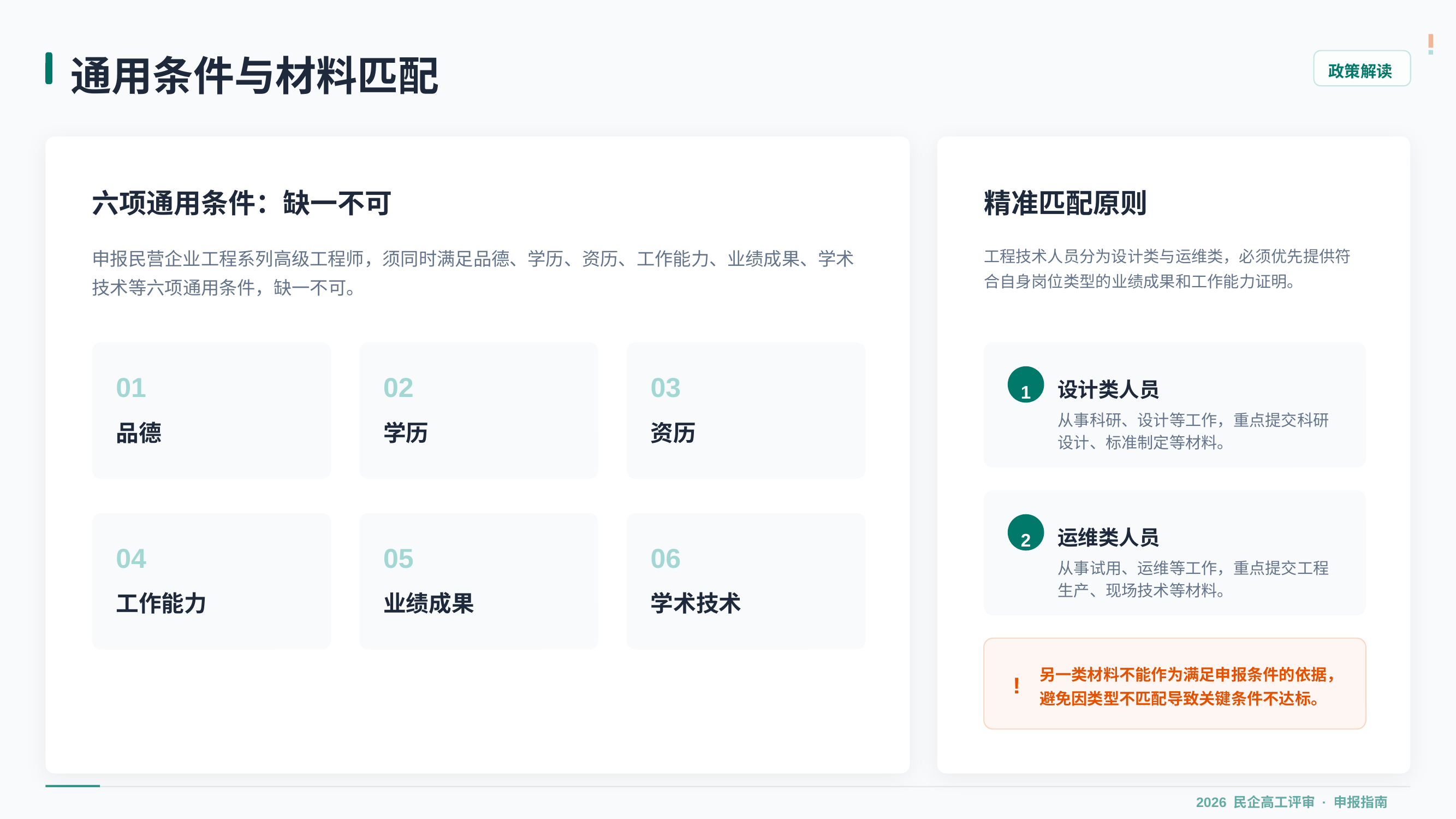

通用条件与材料匹配

政策解读

六项通用条件：缺一不可
精准匹配原则
申报民营企业工程系列高级工程师，须同时满足品德、学历、资历、工作能力、业绩成果、学术技术等六项通用条件，缺一不可。
工程技术人员分为设计类与运维类，必须优先提供符合自身岗位类型的业绩成果和工作能力证明。

01
02
03
1
设计类人员
从事科研、设计等工作，重点提交科研设计、标准制定等材料。
品德
学历
资历

2
运维类人员
04
05
06
从事试用、运维等工作，重点提交工程生产、现场技术等材料。
工作能力
业绩成果
学术技术

另一类材料不能作为满足申报条件的依据，避免因类型不匹配导致关键条件不达标。
!

# 2026 民企高工评审 · 申报指南